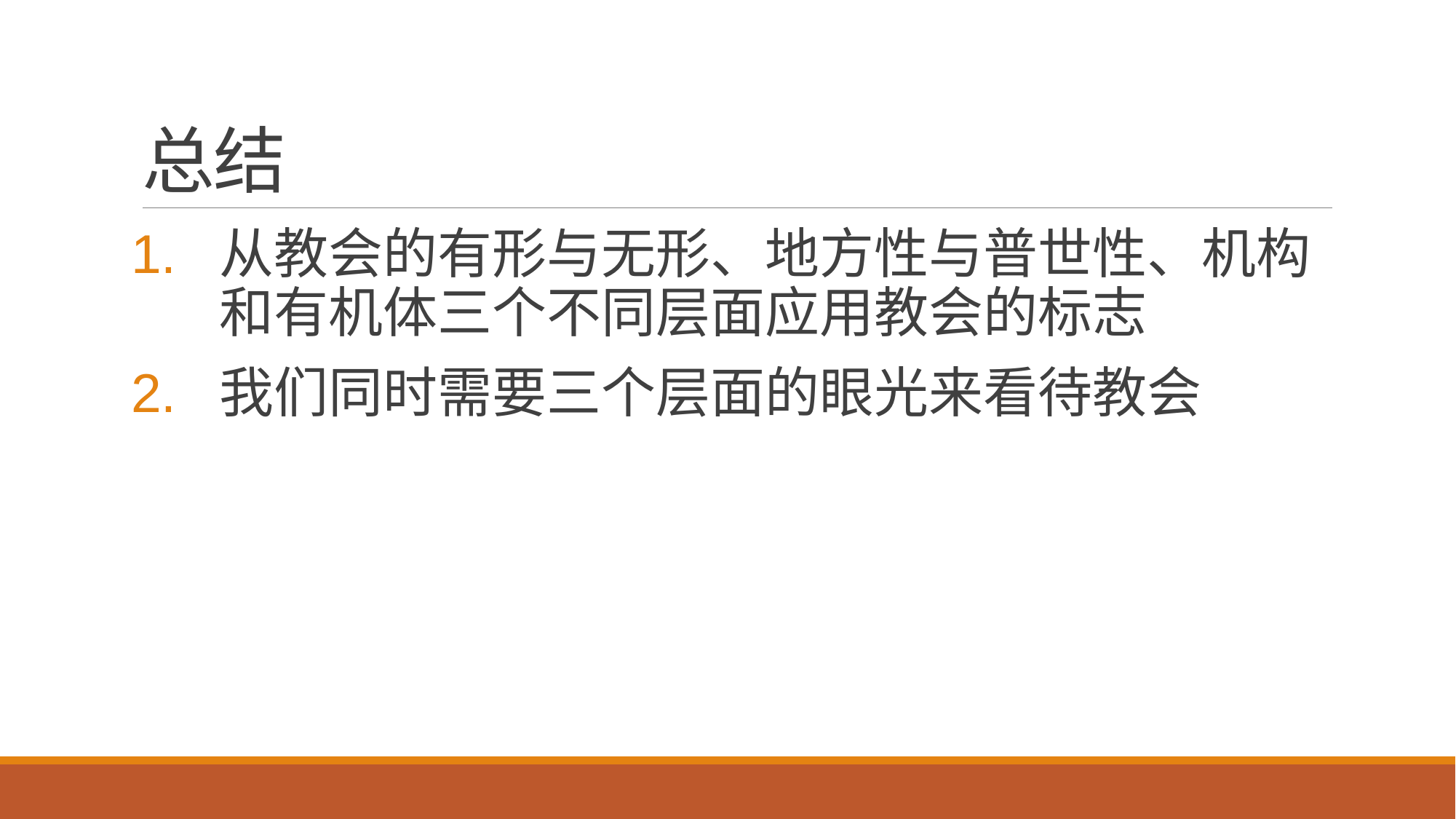

# 总结
从教会的有形与无形、地方性与普世性、机构和有机体三个不同层面应用教会的标志
我们同时需要三个层面的眼光来看待教会